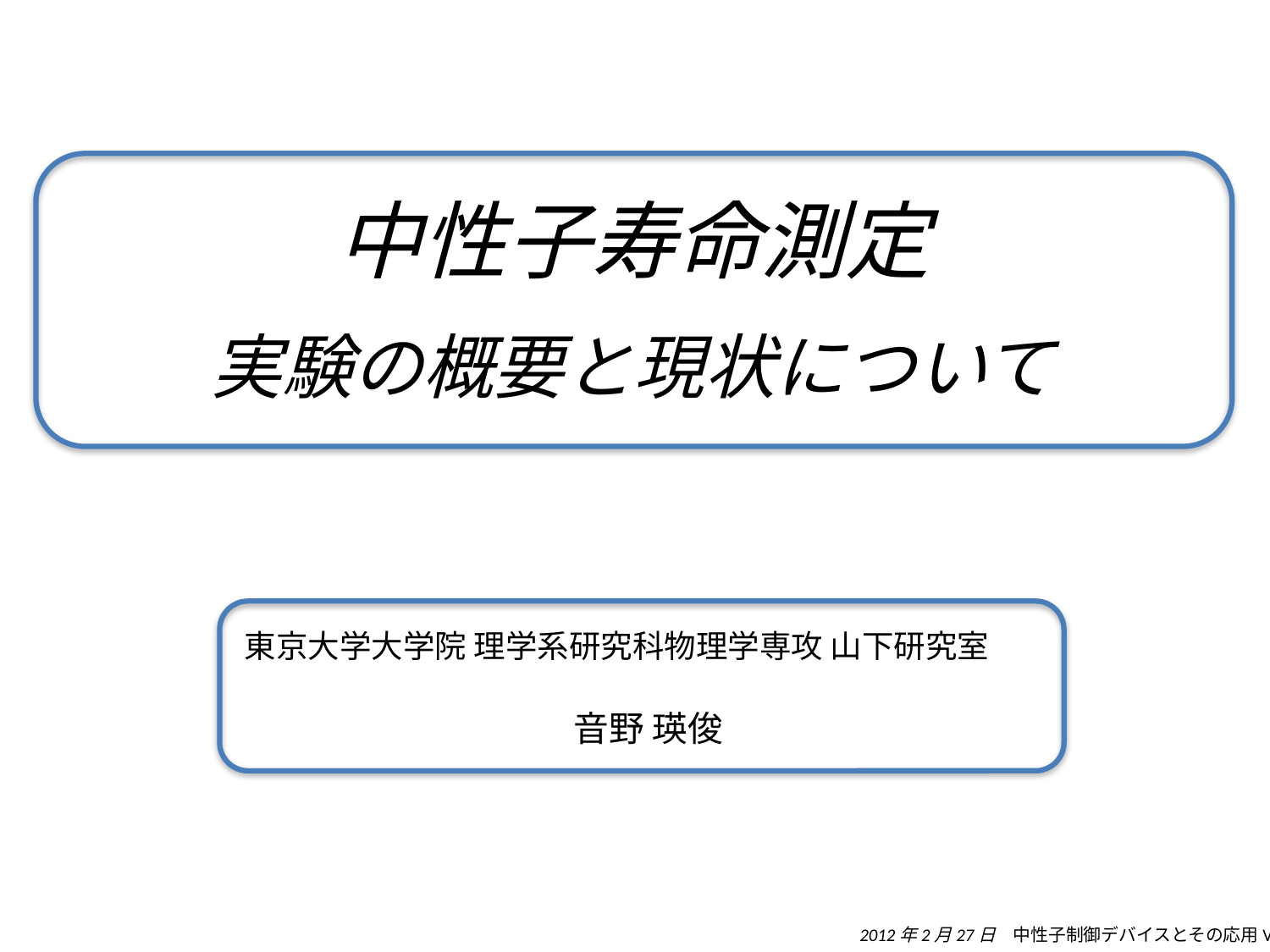

# 中性子寿命測定 実験の概要と現状について

東京大学大学院 理学系研究科物理学専攻 山下研究室

音野 瑛俊
2012年2月27日　中性子制御デバイスとその応用V